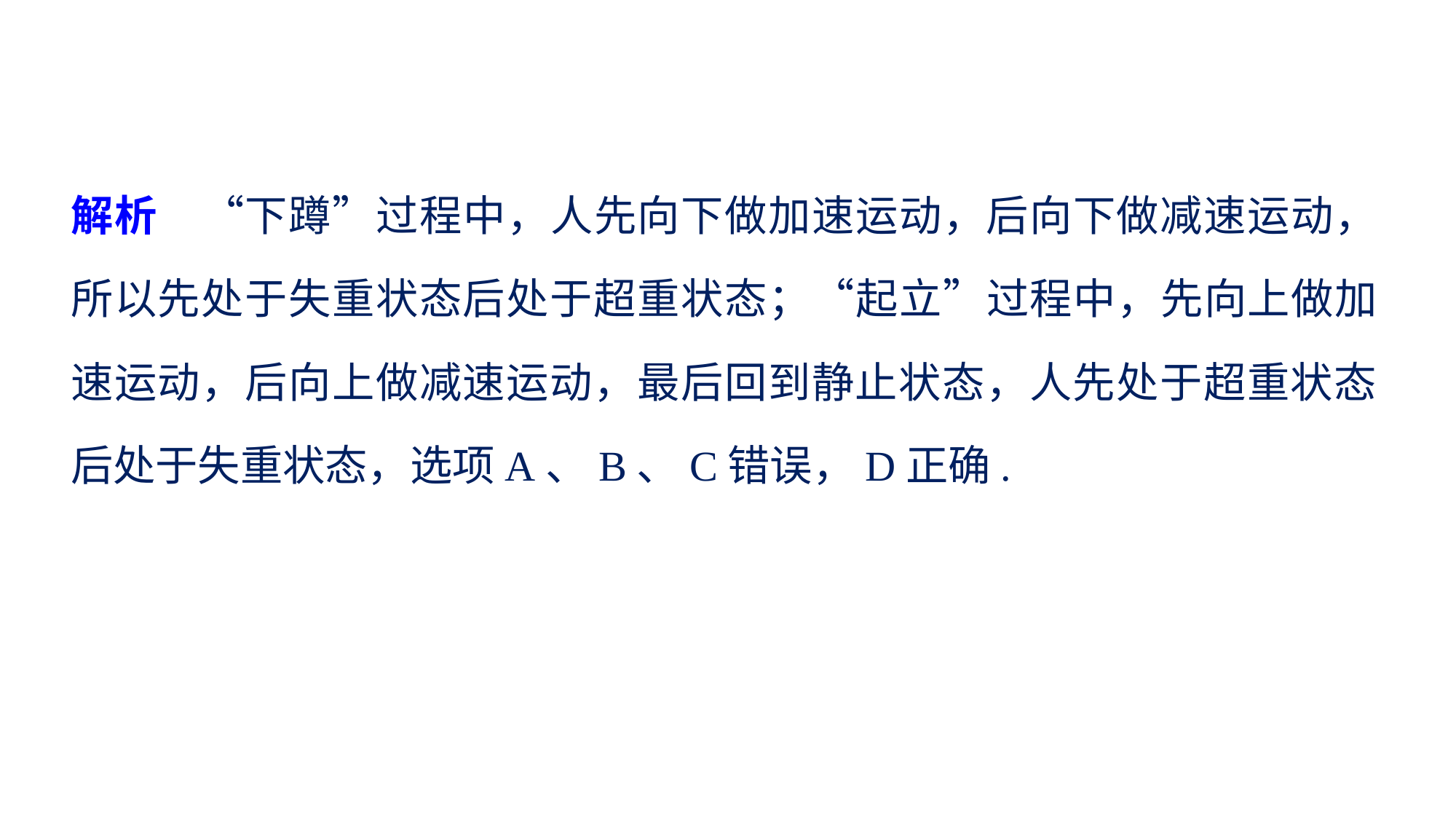

解析　“下蹲”过程中，人先向下做加速运动，后向下做减速运动，所以先处于失重状态后处于超重状态；“起立”过程中，先向上做加速运动，后向上做减速运动，最后回到静止状态，人先处于超重状态后处于失重状态，选项A、B、C错误，D正确.